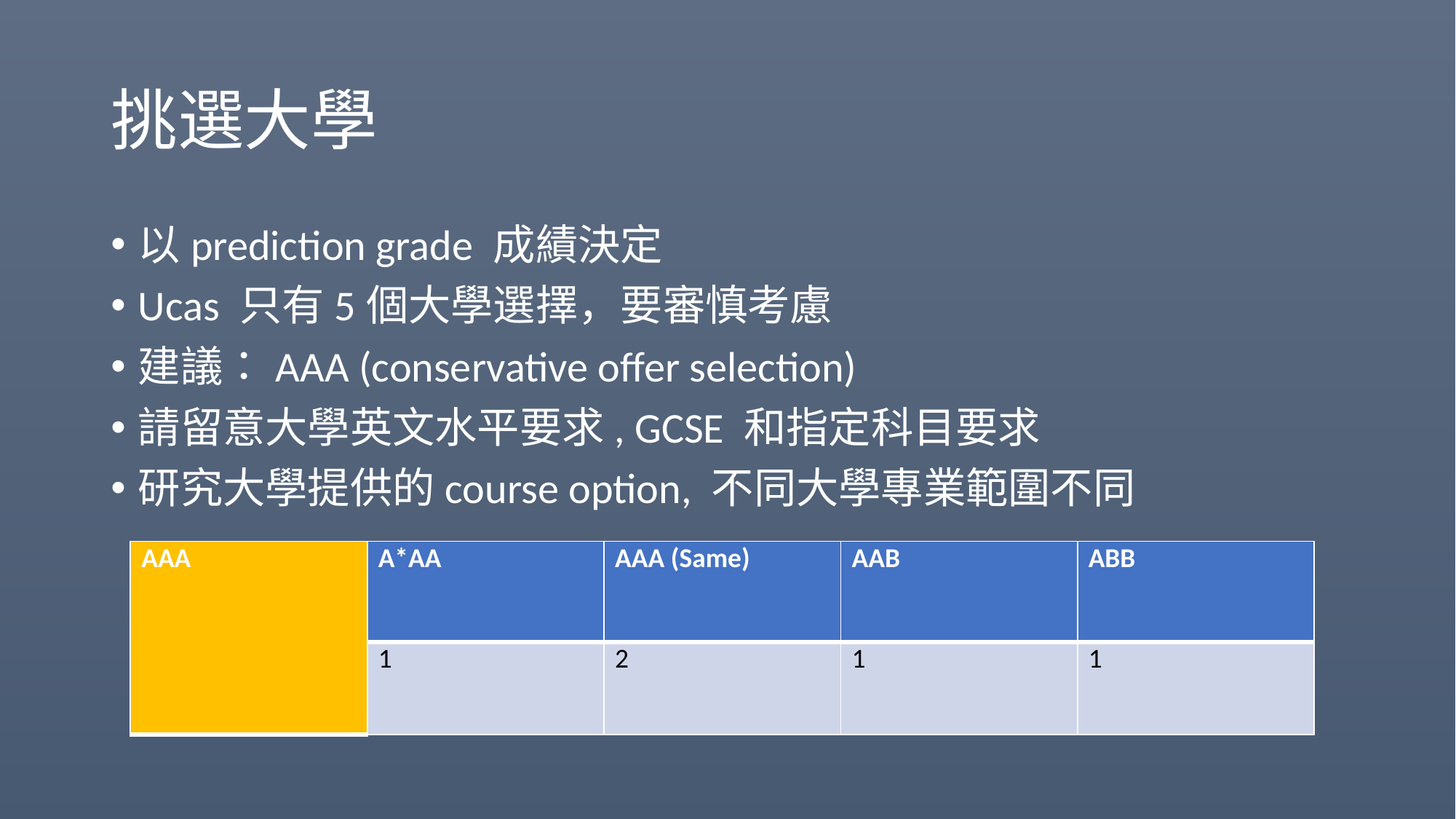

# 挑選大學
以prediction grade 成績決定
Ucas 只有5個大學選擇，要審慎考慮
建議：AAA (conservative offer selection)
請留意大學英文水平要求, GCSE 和指定科目要求
研究大學提供的course option, 不同大學專業範圍不同

| AAA | A\*AA | AAA (Same) | AAB | ABB |
| --- | --- | --- | --- | --- |
|  | 1 | 2 | 1 | 1 |